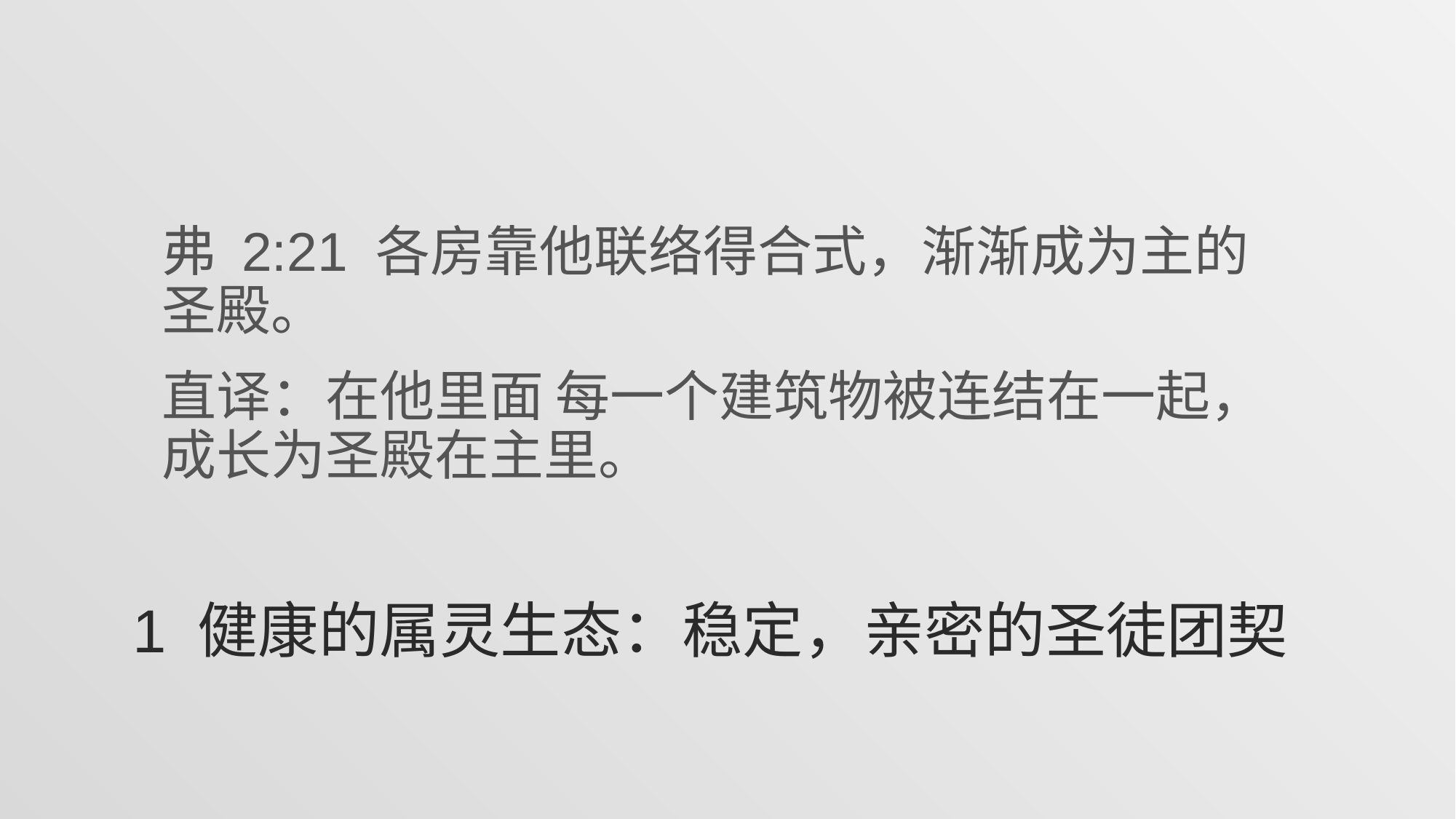

#
弗 2:21 各房靠他联络得合式，渐渐成为主的圣殿。
直译：在他里面 每一个建筑物被连结在一起，成长为圣殿在主里。

1 健康的属灵生态：稳定，亲密的圣徒团契